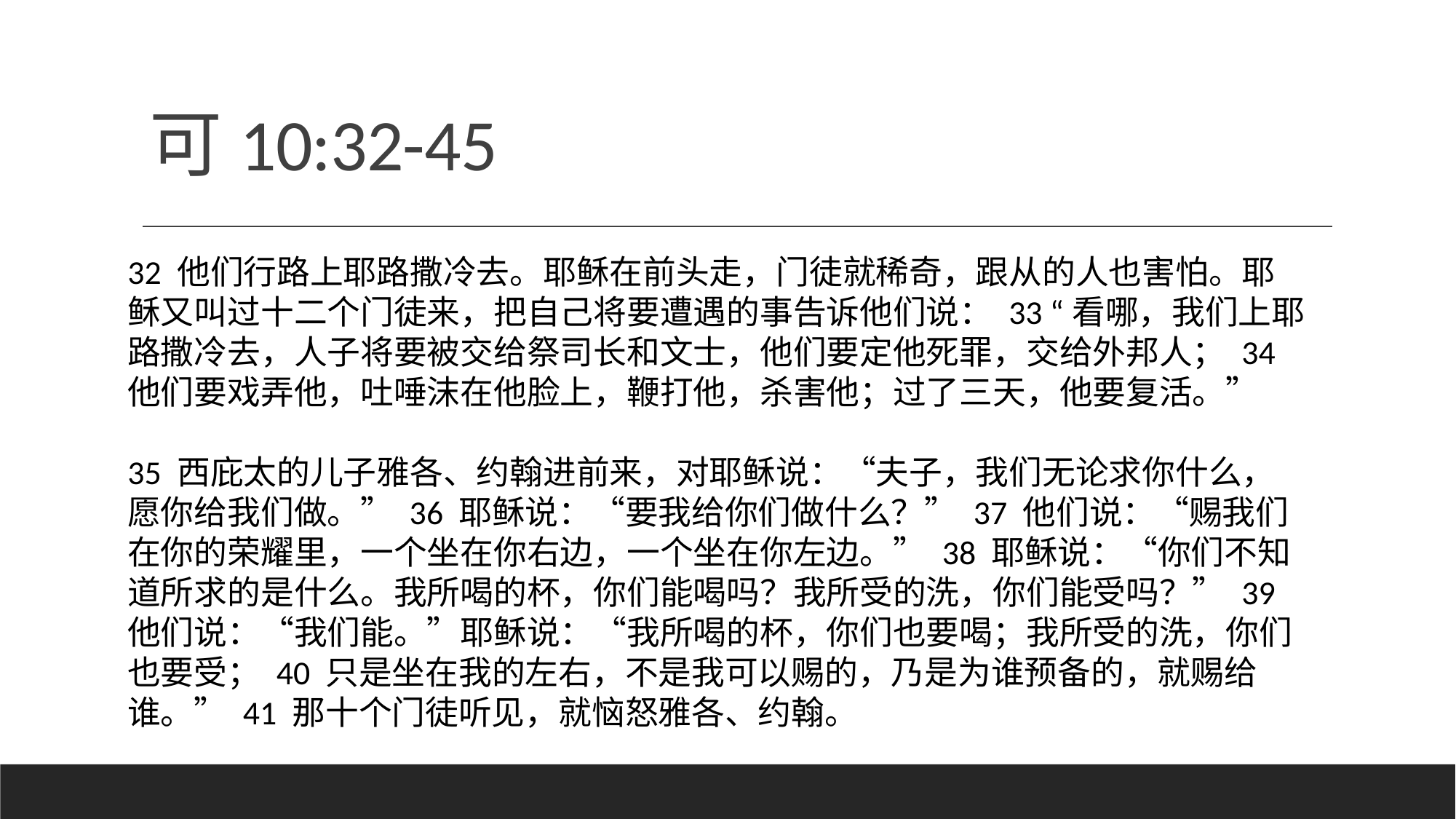

# 可10:32-45
32 他们行路上耶路撒冷去。耶稣在前头走，门徒就稀奇，跟从的人也害怕。耶稣又叫过十二个门徒来，把自己将要遭遇的事告诉他们说： 33 “看哪，我们上耶路撒冷去，人子将要被交给祭司长和文士，他们要定他死罪，交给外邦人； 34 他们要戏弄他，吐唾沫在他脸上，鞭打他，杀害他；过了三天，他要复活。”

35 西庇太的儿子雅各、约翰进前来，对耶稣说：“夫子，我们无论求你什么，愿你给我们做。” 36 耶稣说：“要我给你们做什么？” 37 他们说：“赐我们在你的荣耀里，一个坐在你右边，一个坐在你左边。” 38 耶稣说：“你们不知道所求的是什么。我所喝的杯，你们能喝吗？我所受的洗，你们能受吗？” 39 他们说：“我们能。”耶稣说：“我所喝的杯，你们也要喝；我所受的洗，你们也要受； 40 只是坐在我的左右，不是我可以赐的，乃是为谁预备的，就赐给谁。” 41 那十个门徒听见，就恼怒雅各、约翰。